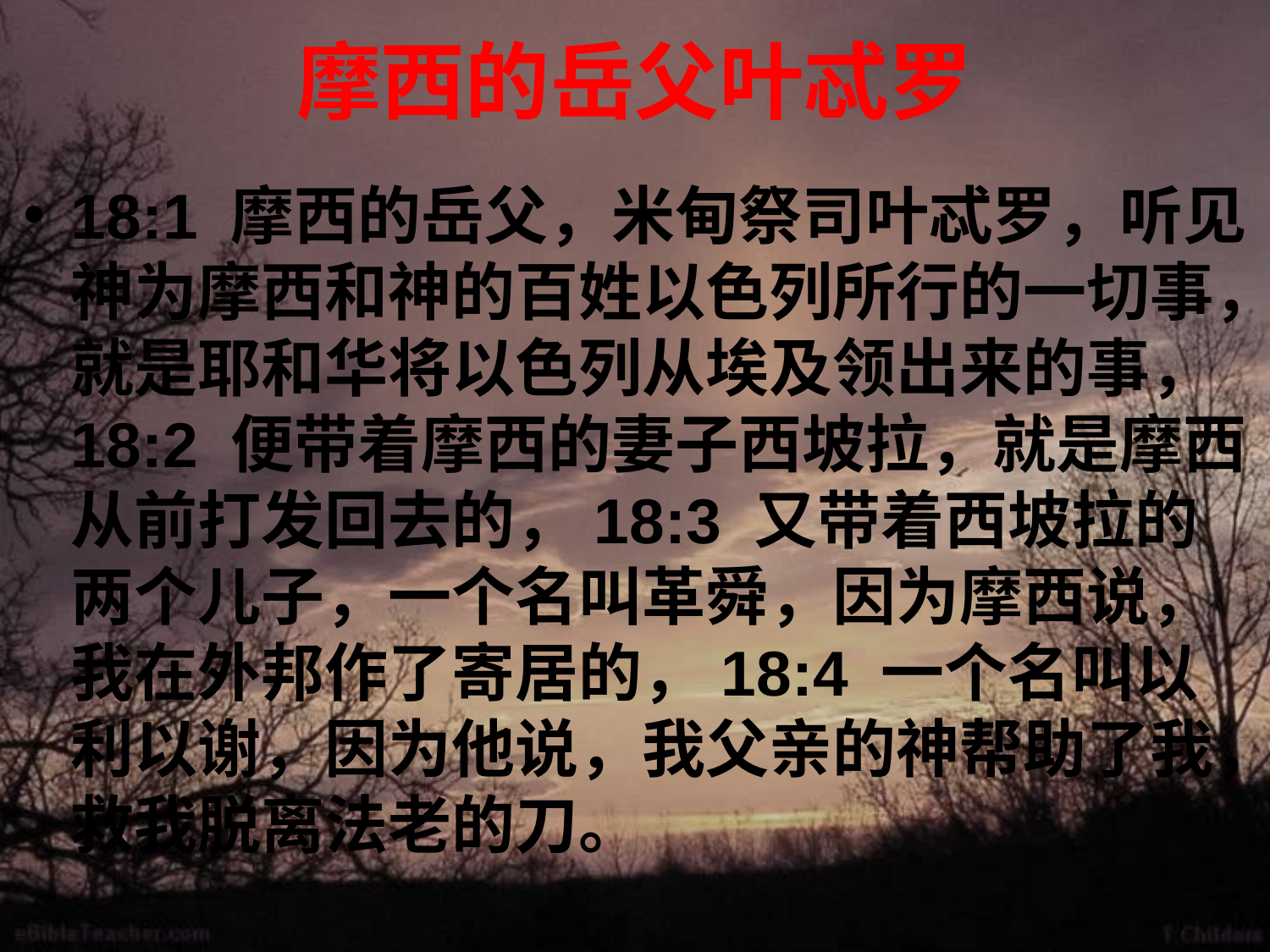

# 摩西的岳父叶忒罗
18:1 摩西的岳父，米甸祭司叶忒罗，听见神为摩西和神的百姓以色列所行的一切事，就是耶和华将以色列从埃及领出来的事，18:2 便带着摩西的妻子西坡拉，就是摩西从前打发回去的，18:3 又带着西坡拉的两个儿子，一个名叫革舜，因为摩西说，我在外邦作了寄居的，18:4 一个名叫以利以谢，因为他说，我父亲的神帮助了我，救我脱离法老的刀。